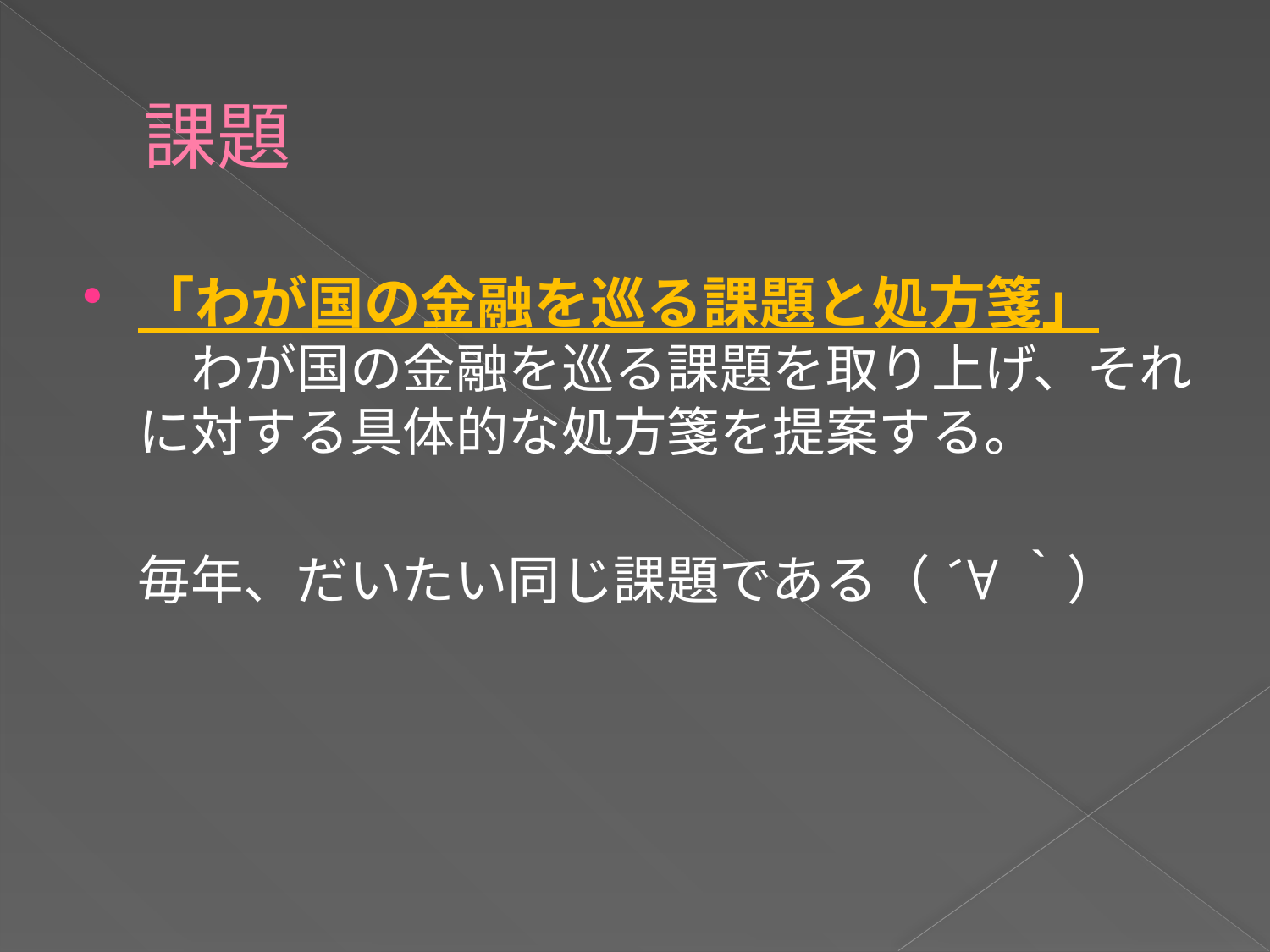

# 課題
「わが国の金融を巡る課題と処方箋」
　わが国の金融を巡る課題を取り上げ、それに対する具体的な処方箋を提案する。

　毎年、だいたい同じ課題である（´∀｀）